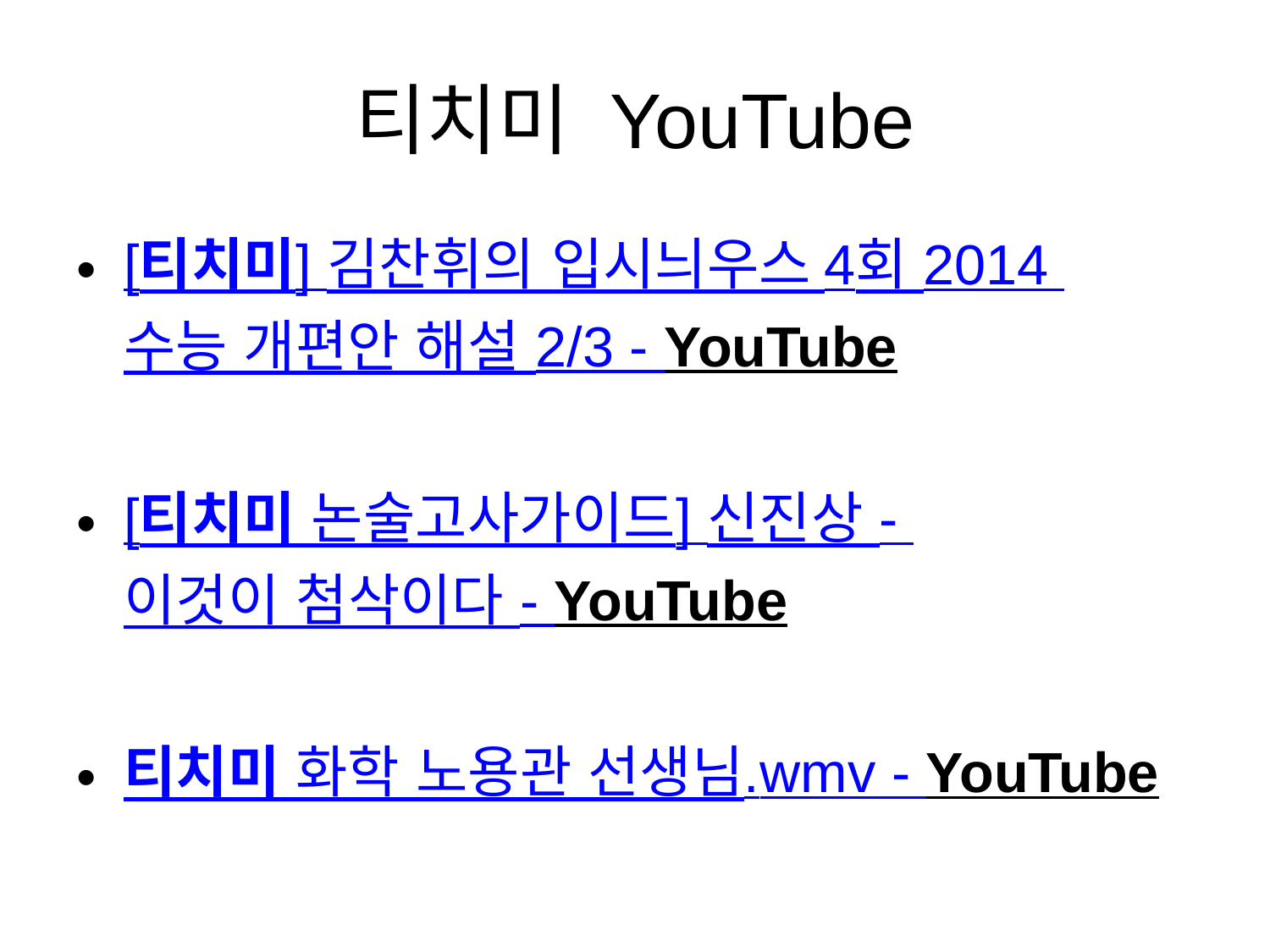

# 티치미 YouTube
[티치미] 김찬휘의 입시늬우스 4회 2014 수능 개편안 해설 2/3 - YouTube

[티치미 논술고사가이드] 신진상 - 이것이 첨삭이다 - YouTube

티치미 화학 노용관 선생님.wmv - YouTube